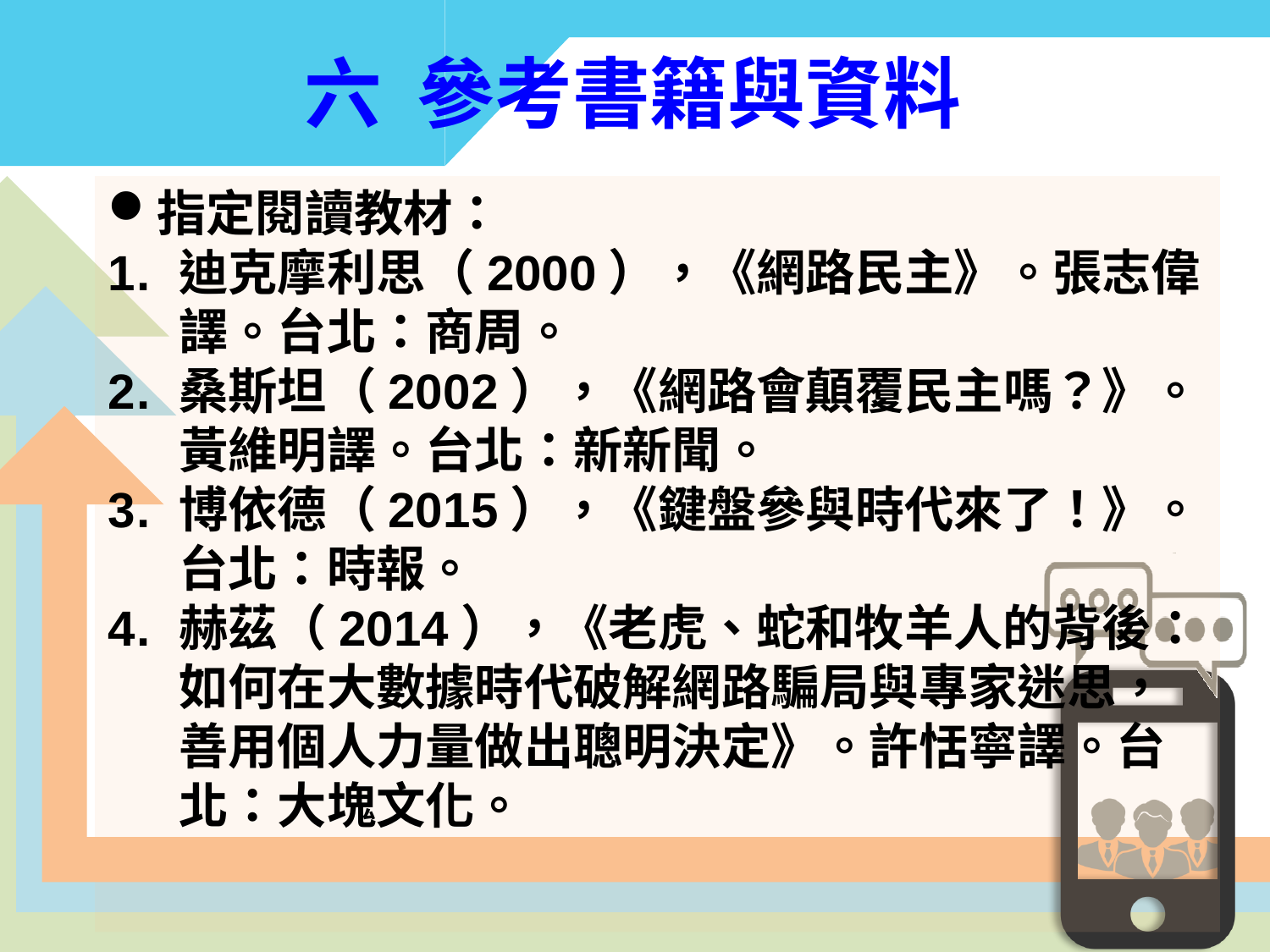

六  參考書籍與資料
指定閱讀教材：
迪克摩利思（2000），《網路民主》。張志偉譯。台北：商周。
桑斯坦（2002），《網路會顛覆民主嗎？》。黃維明譯。台北：新新聞。
博依德（2015），《鍵盤參與時代來了！》。台北：時報。
赫茲（2014），《老虎、蛇和牧羊人的背後：如何在大數據時代破解網路騙局與專家迷思，善用個人力量做出聰明決定》。許恬寧譯。台北：大塊文化。